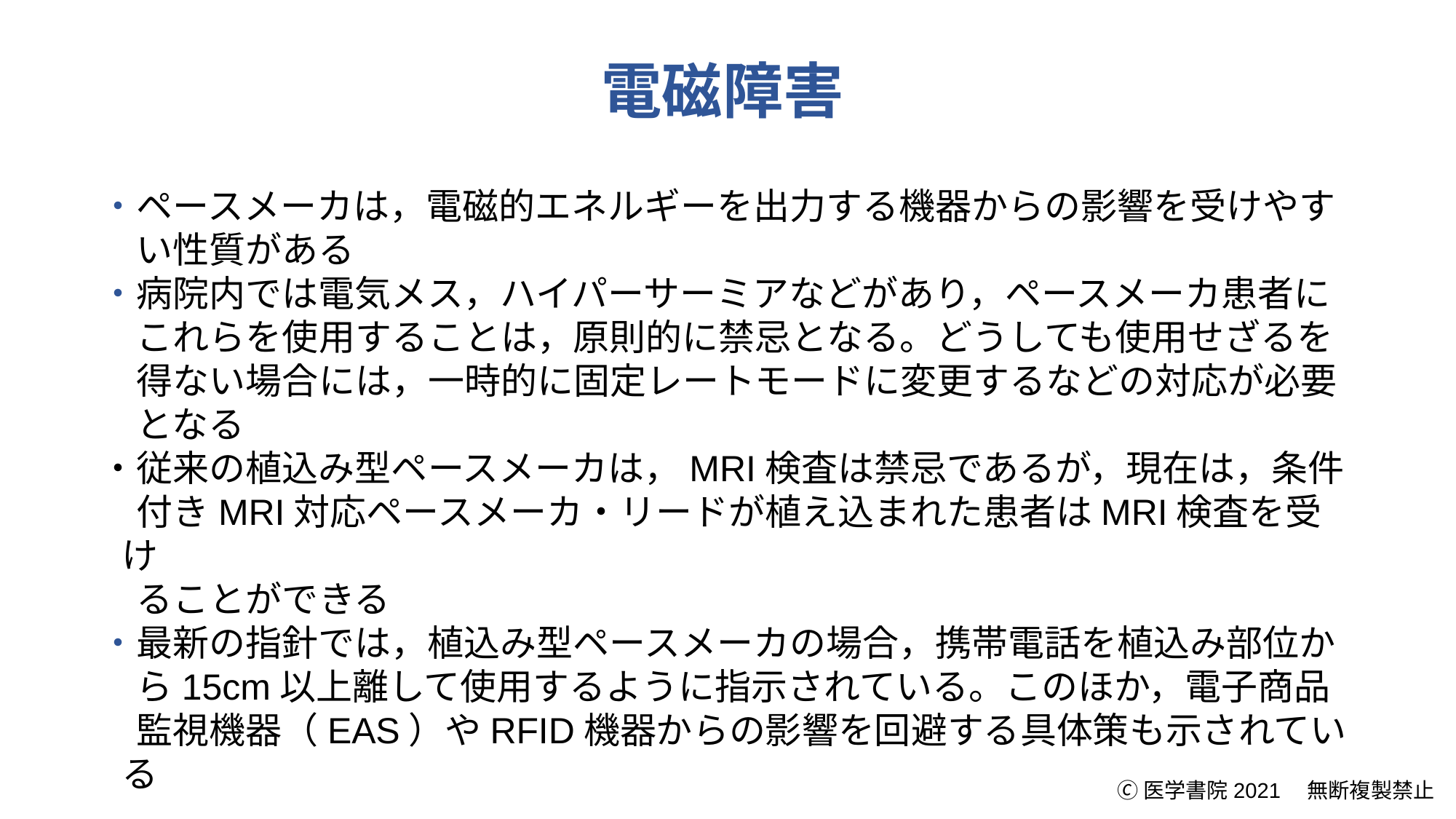

電磁障害
・ペースメーカは，電磁的エネルギーを出力する機器からの影響を受けやす
　い性質がある
・病院内では電気メス，ハイパーサーミアなどがあり，ペースメーカ患者に
　これらを使用することは，原則的に禁忌となる。どうしても使用せざるを
　得ない場合には，一時的に固定レートモードに変更するなどの対応が必要
　となる
・従来の植込み型ペースメーカは，MRI検査は禁忌であるが，現在は，条件
　付きMRI対応ペースメーカ・リードが植え込まれた患者はMRI検査を受け
　ることができる
・最新の指針では，植込み型ペースメーカの場合，携帯電話を植込み部位か
　ら15cm以上離して使用するように指示されている。このほか，電子商品
　監視機器（EAS）やRFID機器からの影響を回避する具体策も示されている
🄫医学書院2021　無断複製禁止